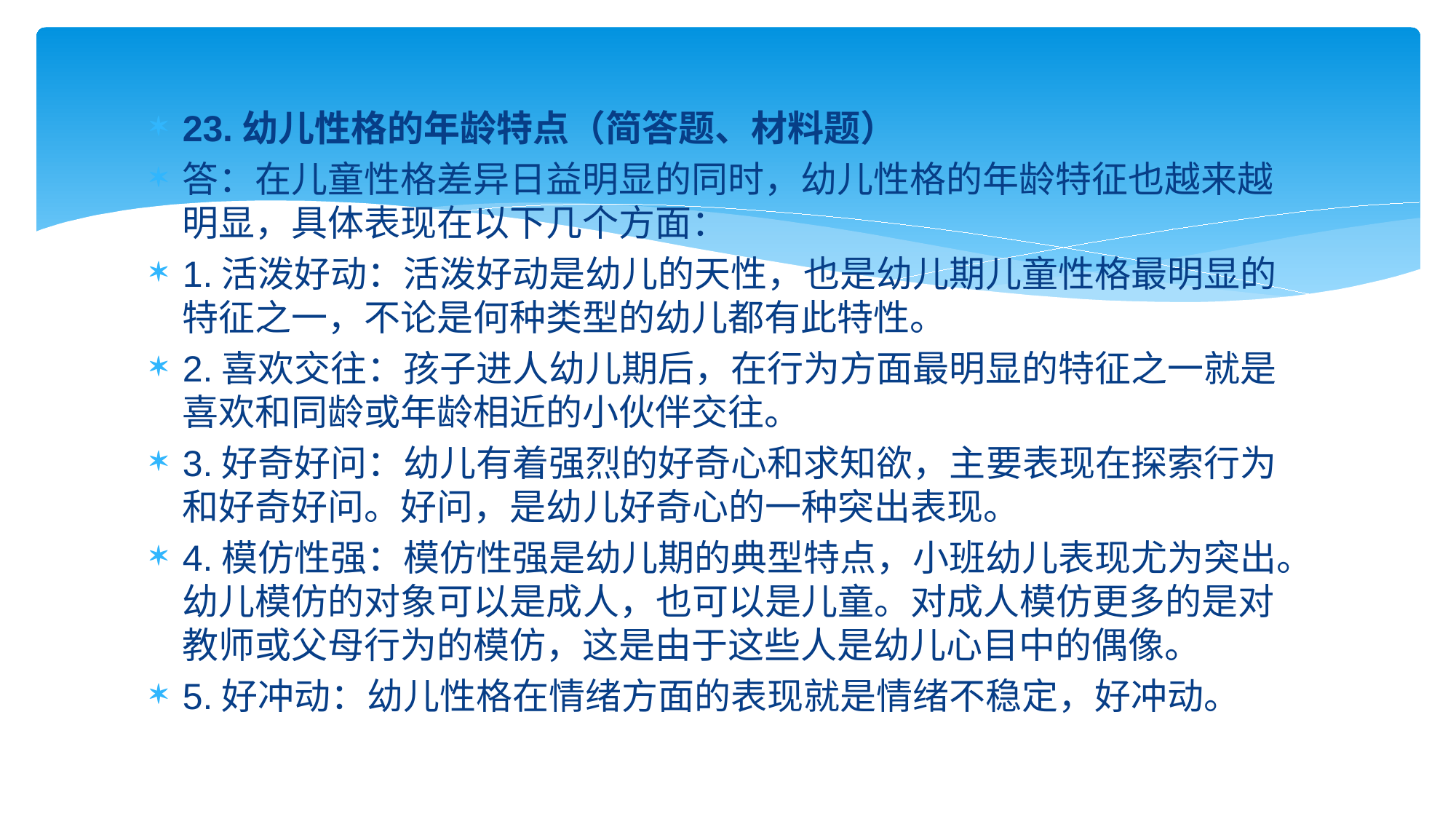

23.幼儿性格的年龄特点（简答题、材料题）
答：在儿童性格差异日益明显的同时，幼儿性格的年龄特征也越来越明显，具体表现在以下几个方面：
1.活泼好动：活泼好动是幼儿的天性，也是幼儿期儿童性格最明显的特征之一，不论是何种类型的幼儿都有此特性。
2.喜欢交往：孩子进人幼儿期后，在行为方面最明显的特征之一就是喜欢和同龄或年龄相近的小伙伴交往。
3.好奇好问：幼儿有着强烈的好奇心和求知欲，主要表现在探索行为和好奇好问。好问，是幼儿好奇心的一种突出表现。
4.模仿性强：模仿性强是幼儿期的典型特点，小班幼儿表现尤为突出。幼儿模仿的对象可以是成人，也可以是儿童。对成人模仿更多的是对教师或父母行为的模仿，这是由于这些人是幼儿心目中的偶像。
5.好冲动：幼儿性格在情绪方面的表现就是情绪不稳定，好冲动。